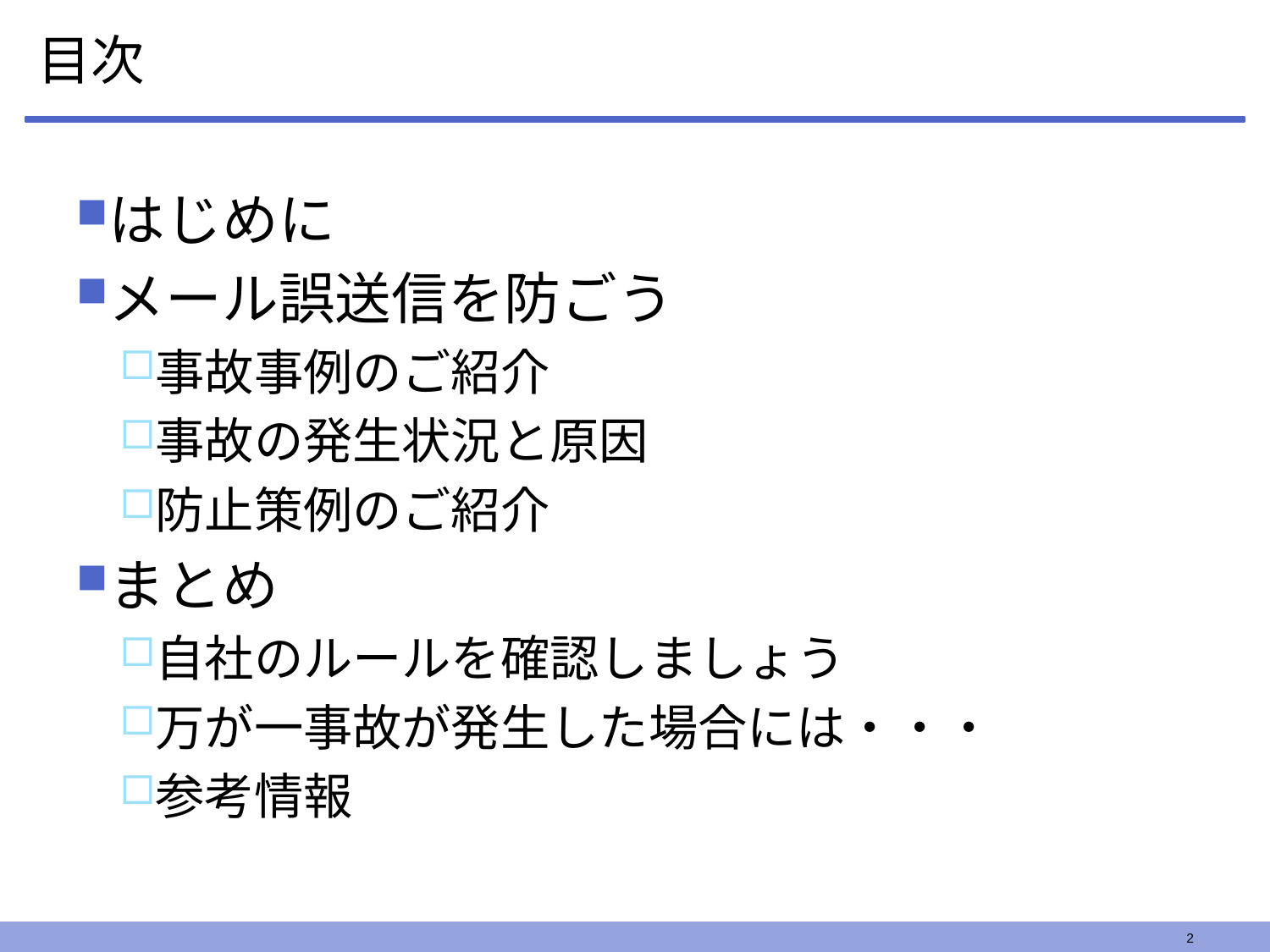

# 目次
はじめに
メール誤送信を防ごう
事故事例のご紹介
事故の発生状況と原因
防止策例のご紹介
まとめ
自社のルールを確認しましょう
万が一事故が発生した場合には・・・
参考情報
2